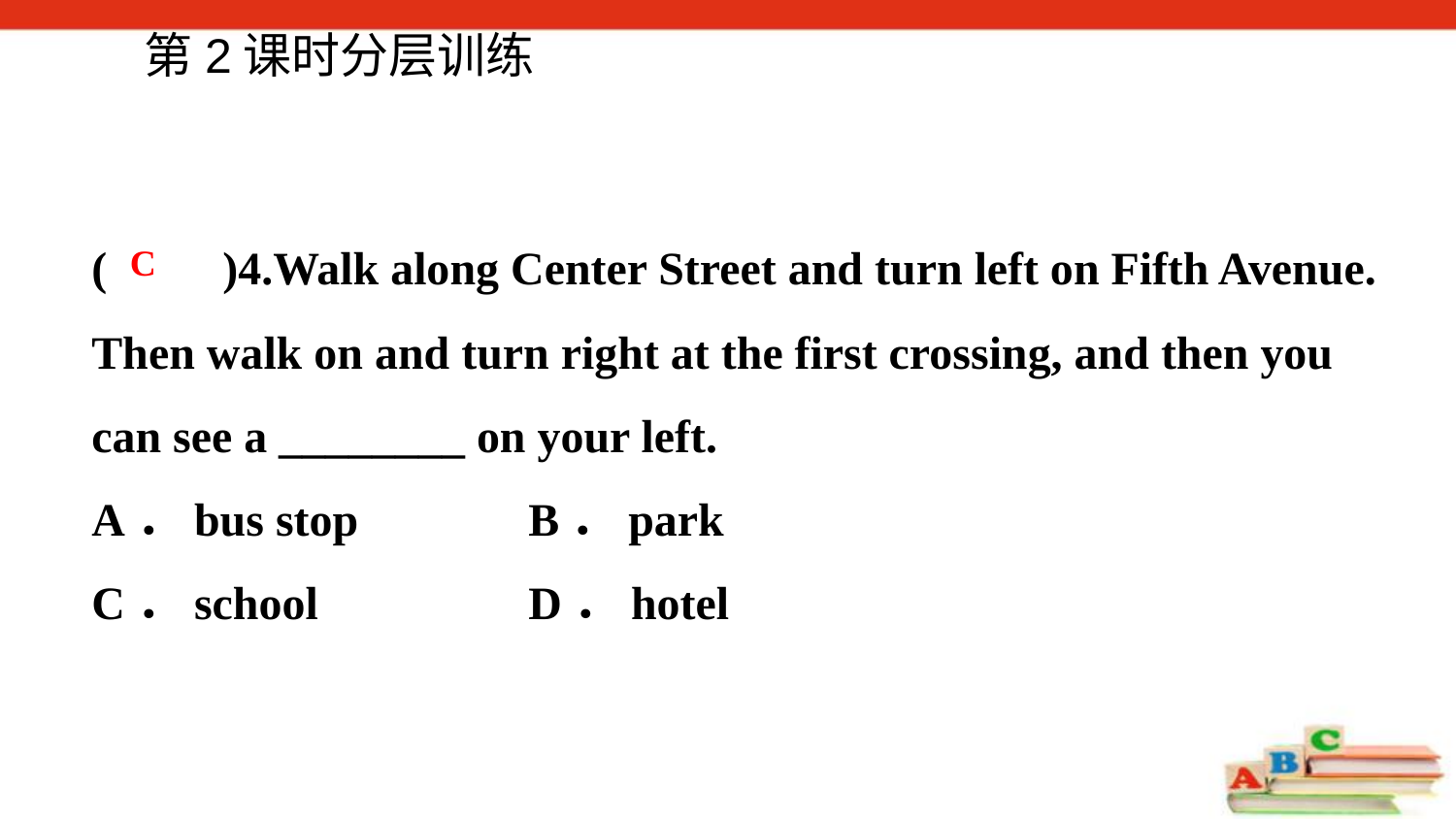

第2课时分层训练
(　　)4.Walk along Center Street and turn left on Fifth Avenue. Then walk on and turn right at the first crossing, and then you can see a ________ on your left.
A．bus stop  		B．park
C．school  		D．hotel
C